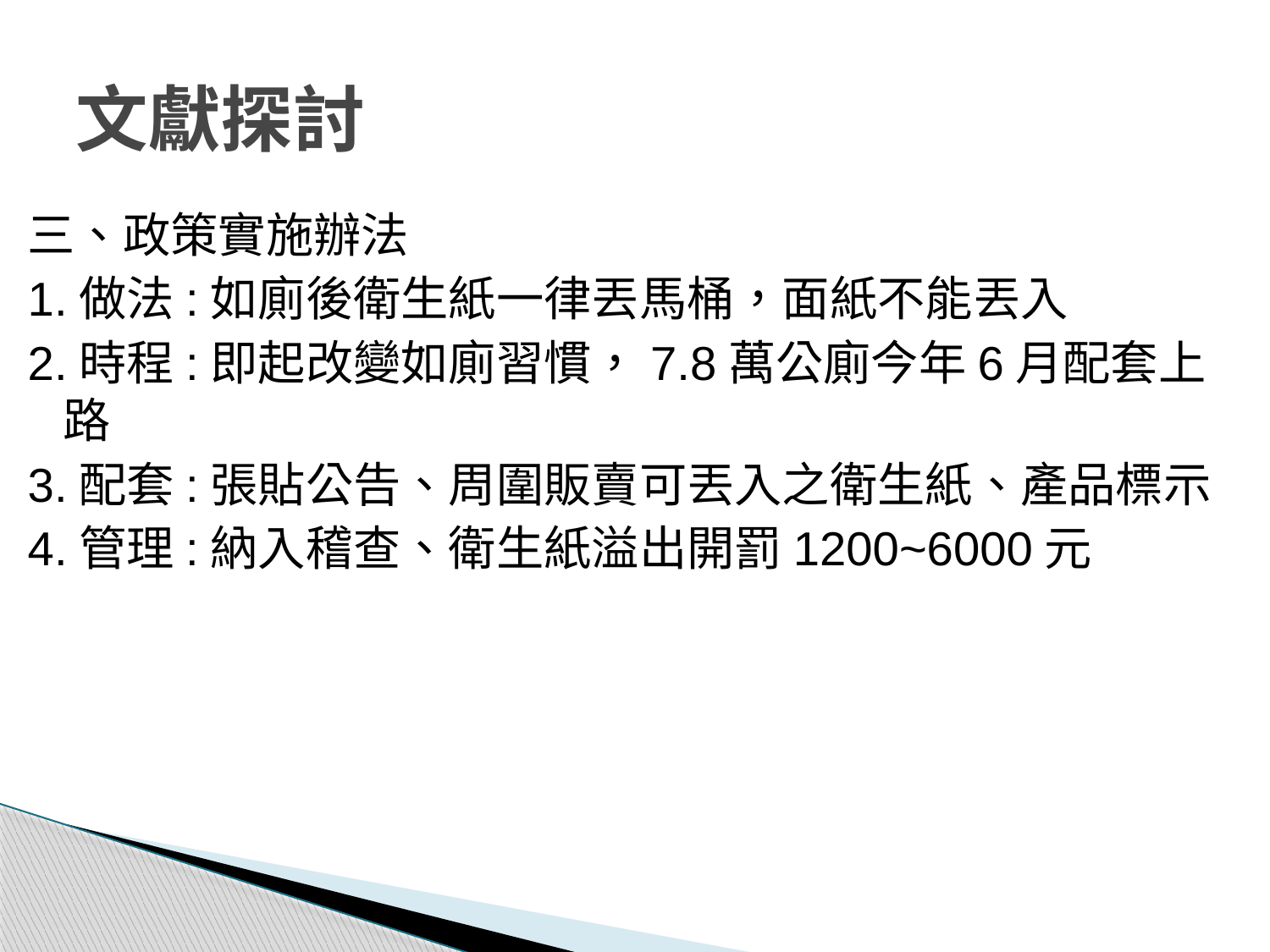

# 文獻探討
三、政策實施辦法
1.做法:如廁後衛生紙一律丟馬桶，面紙不能丟入
2.時程:即起改變如廁習慣，7.8萬公廁今年6月配套上路
3.配套:張貼公告、周圍販賣可丟入之衛生紙、產品標示
4.管理:納入稽查、衛生紙溢出開罰1200~6000元